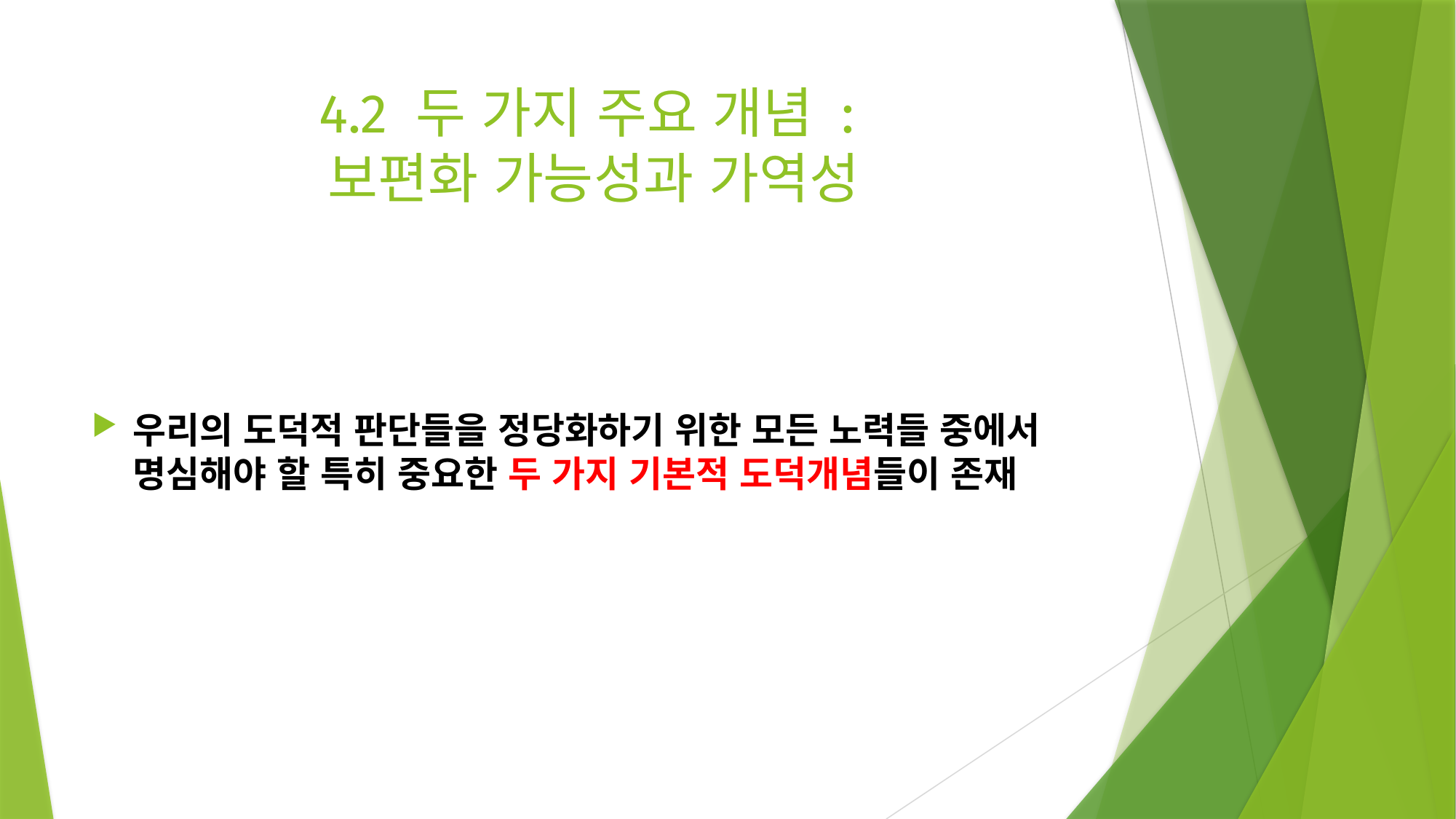

# 4.2 두 가지 주요 개념 : 보편화 가능성과 가역성

우리의 도덕적 판단들을 정당화하기 위한 모든 노력들 중에서 명심해야 할 특히 중요한 두 가지 기본적 도덕개념들이 존재